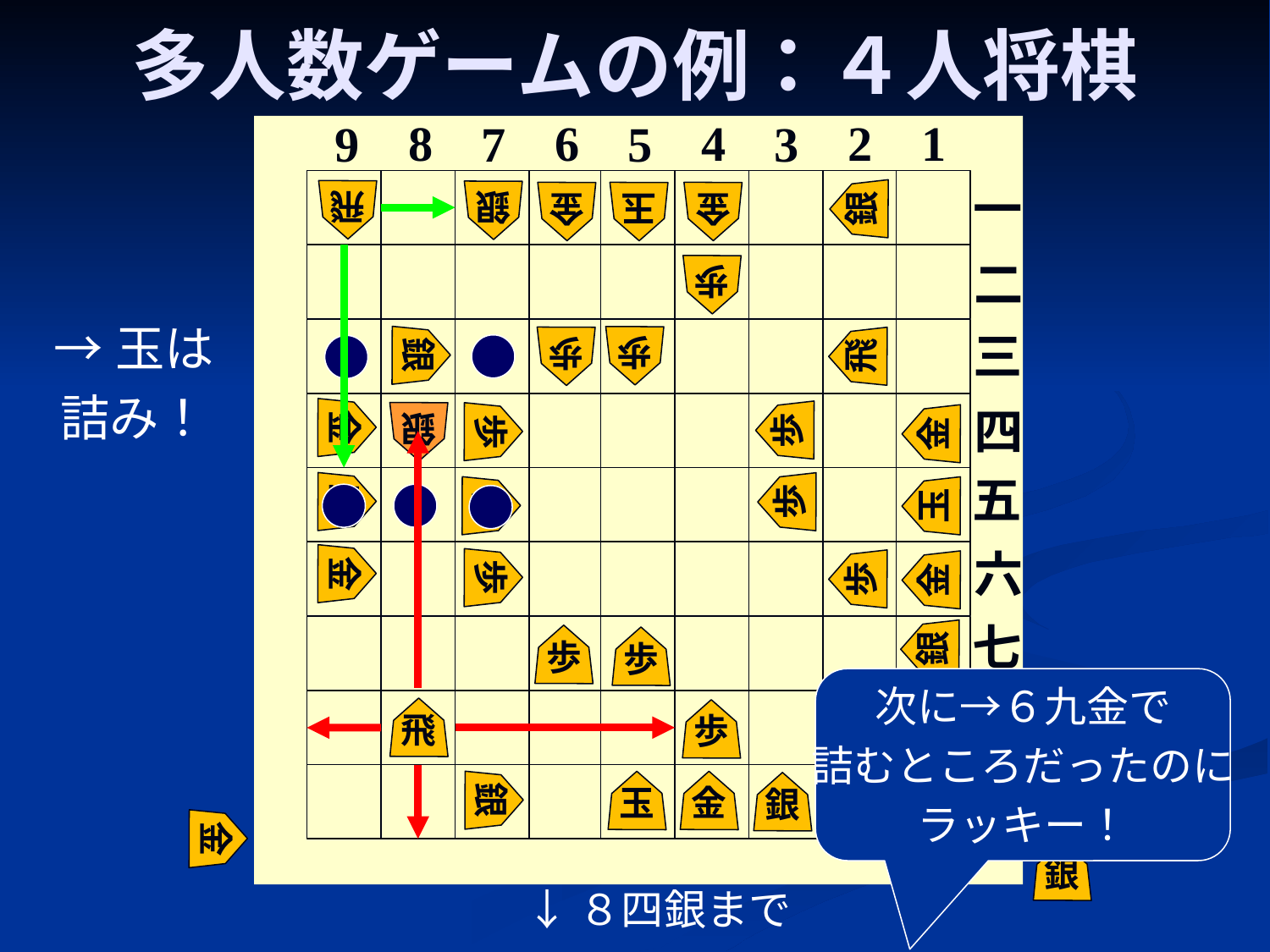

# 多人数ゲームの例：４人将棋
6
2
1
8
4
7
3
9
5

一

二
三

四
五

六

七

八

九

銀
飛
銀
金
金
玉
歩
→玉は
詰み！
銀
歩
歩
飛

金
歩
銀
歩
金
玉
歩
歩
玉
金
歩
歩
金
銀
歩
歩
次に→６九金で
詰むところだったのに
ラッキー！
飛
歩
銀
玉
金
銀
飛
金
銀
↓８四銀まで